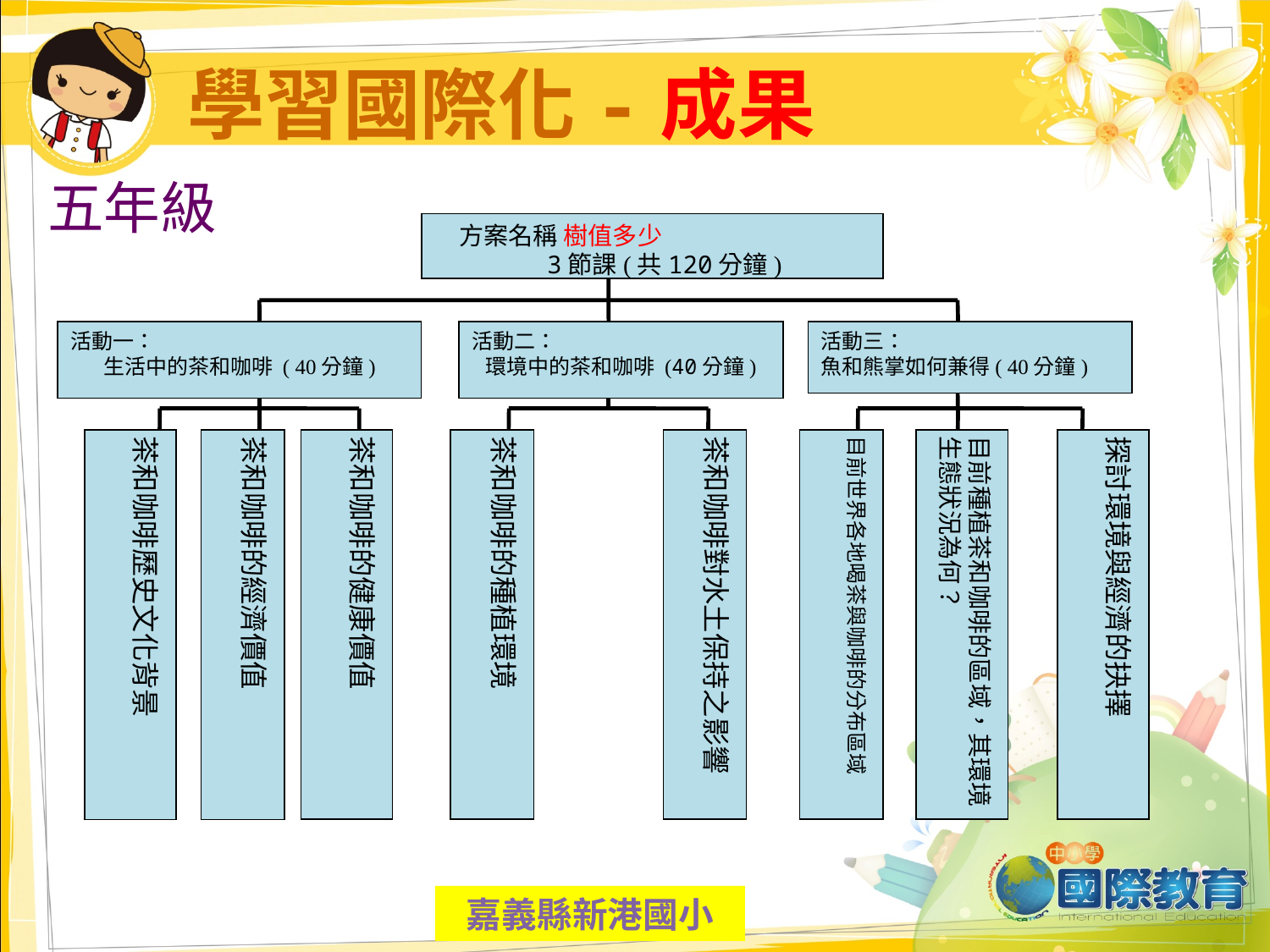

# 學習國際化-成果
五年級

方案名稱 樹值多少
3節課(共120分鐘)

活動一：
生活中的茶和咖啡 ( 40分鐘)

活動二：
環境中的茶和咖啡 (40分鐘)
活動三：
魚和熊掌如何兼得( 40分鐘)

茶和咖啡歷史文化背景
茶和咖啡的經濟價值
茶和咖啡的健康價值
茶和咖啡的種植環境
茶和咖啡對水土保持之影響
目前世界各地喝茶與咖啡的分布區域
目前種植茶和咖啡的區域，其環境生態狀況為何？
探討環境與經濟的抉擇
嘉義縣新港國小